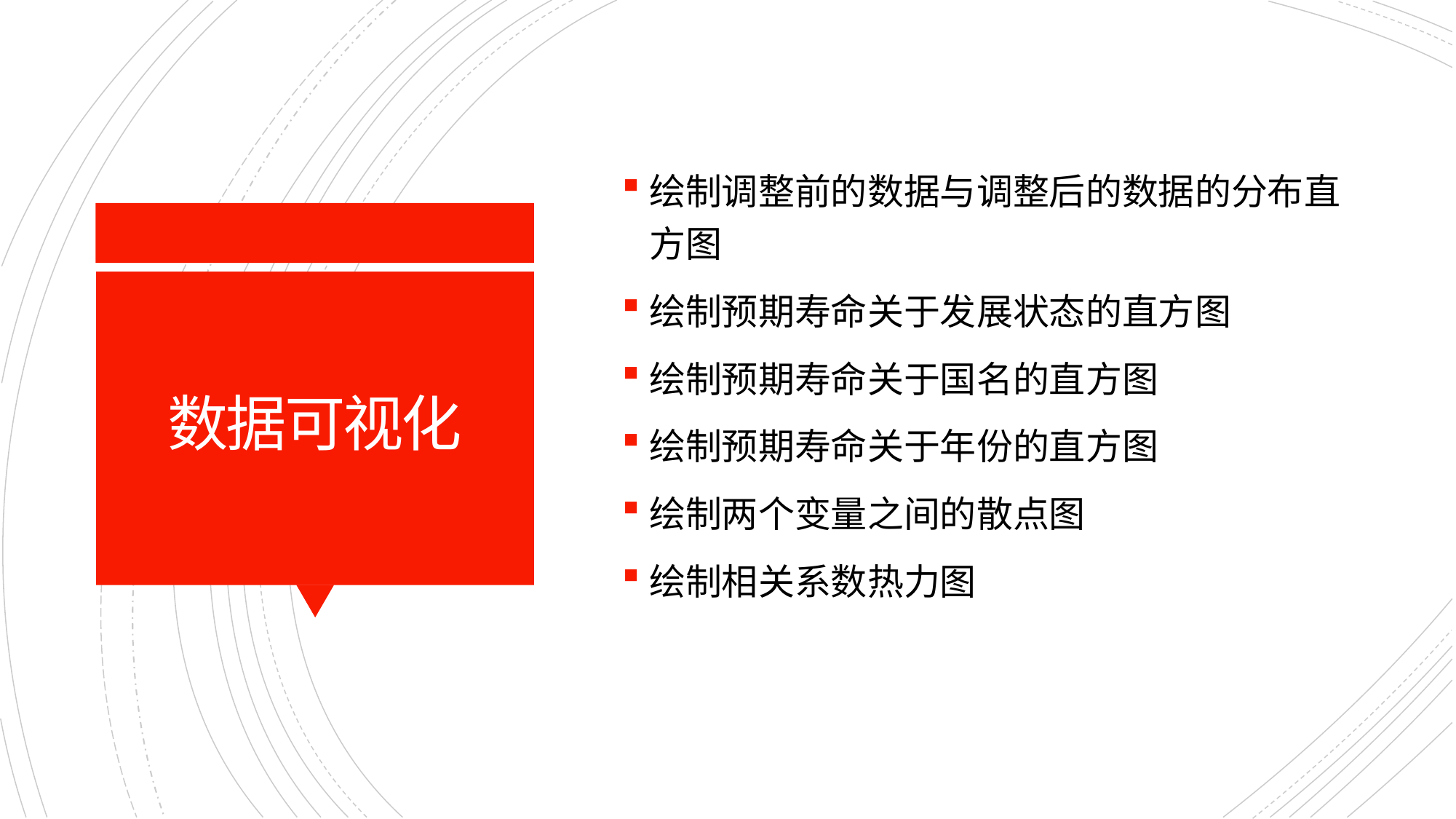

绘制调整前的数据与调整后的数据的分布直方图
绘制预期寿命关于发展状态的直方图
绘制预期寿命关于国名的直方图
绘制预期寿命关于年份的直方图
绘制两个变量之间的散点图
绘制相关系数热力图

# 数据可视化